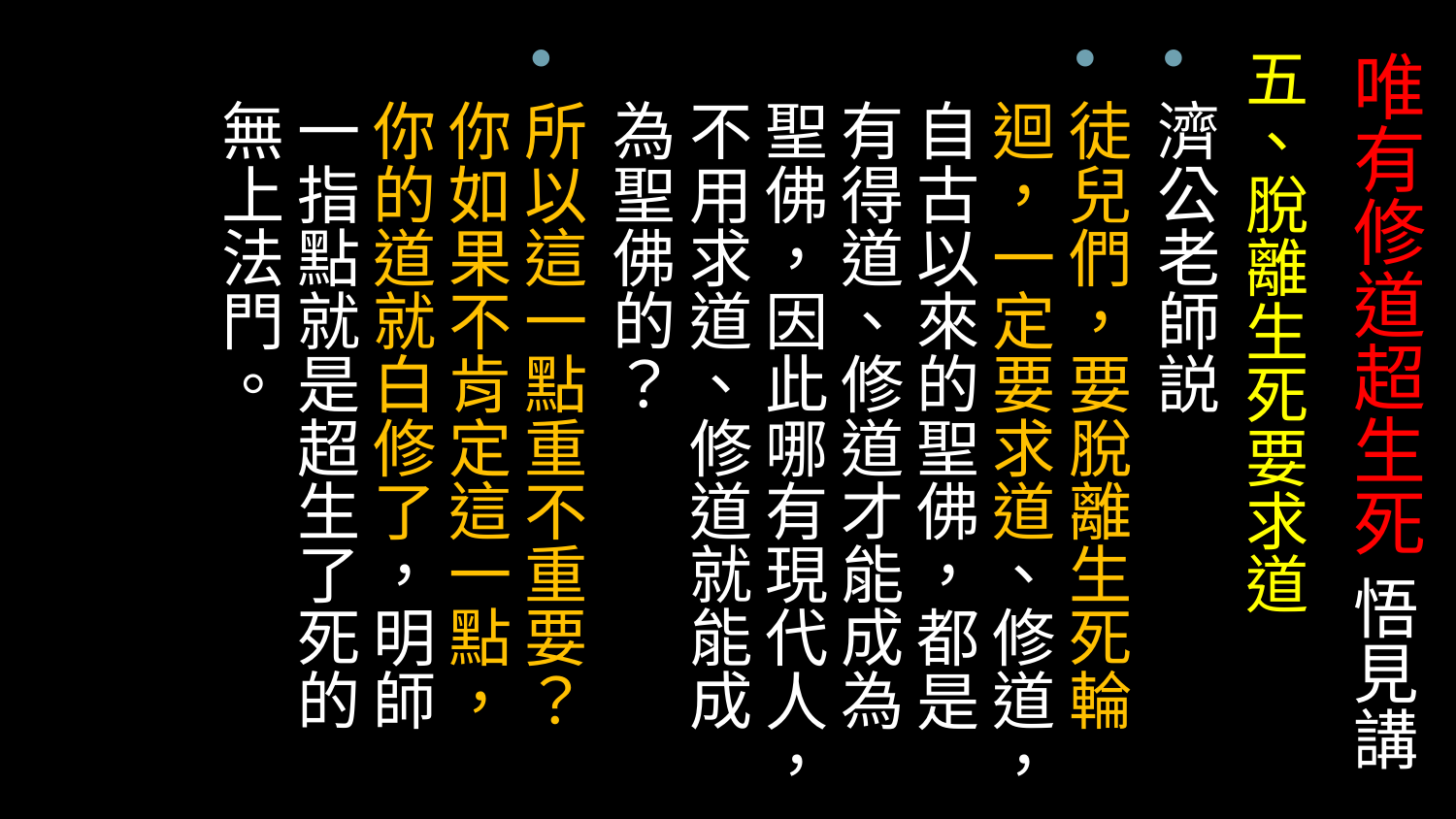

五、脫離生死要求道
濟公老師説
徒兒們，要脫離生死輪迴，一定要求道、修道，自古以來的聖佛，都是有得道、修道才能成為聖佛，因此哪有現代人，不用求道、修道就能成為聖佛的？
所以這一點重不重要？你如果不肯定這一點，你的道就白修了，明師一指點就是超生了死的無上法門。

# 唯有修道超生死 悟見講